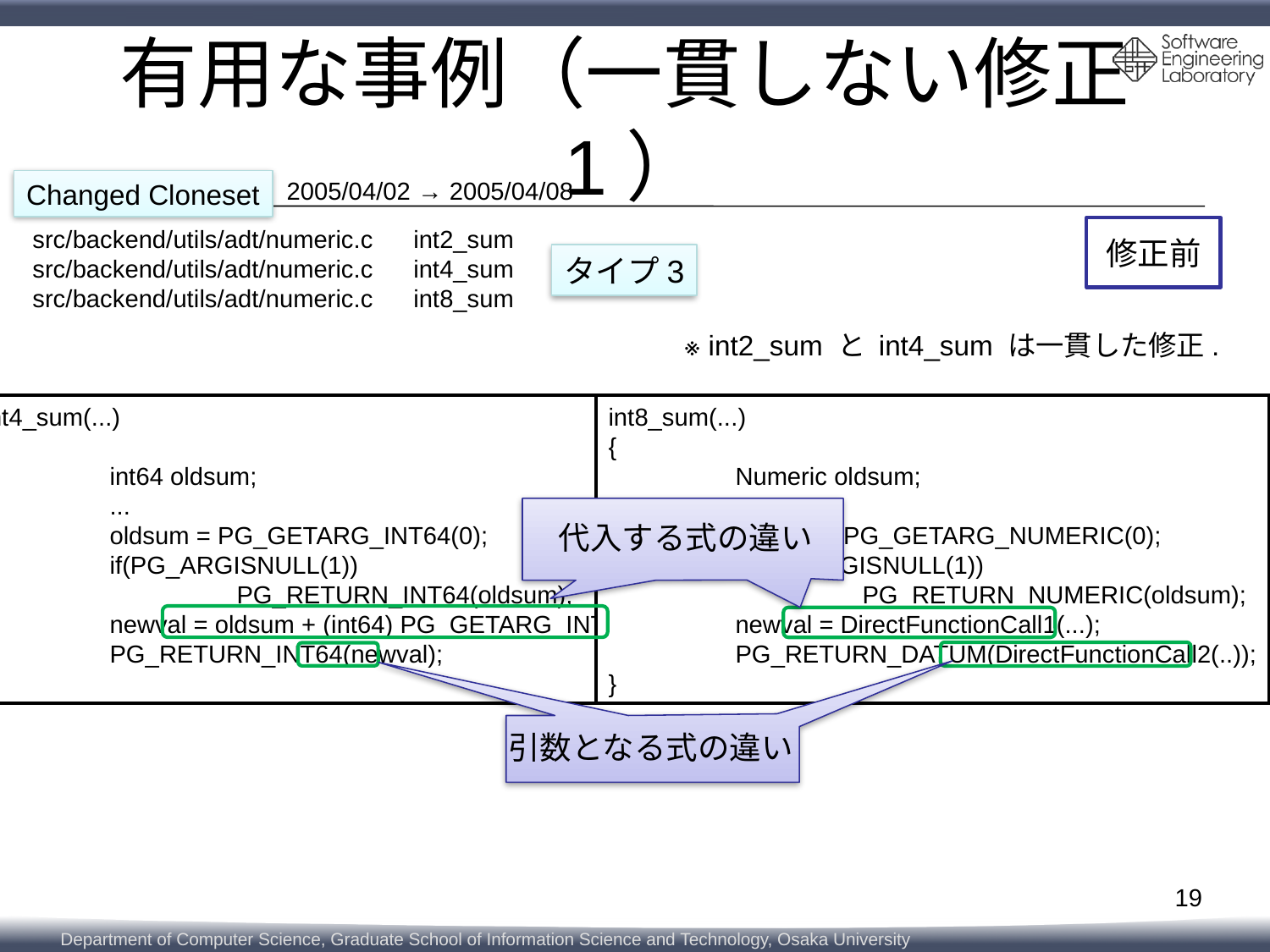

# 有用な事例（一貫しない修正1）
2005/04/02 → 2005/04/08
Changed Cloneset
src/backend/utils/adt/numeric.c	int2_sum
src/backend/utils/adt/numeric.c	int4_sum
src/backend/utils/adt/numeric.c	int8_sum
修正前
タイプ3
※ int2_sum と int4_sum は一貫した修正.
int8_sum(...)
{
	Numeric oldsum;
	...
	oldsum = PG_GETARG_NUMERIC(0);
	if(PG_ARGISNULL(1))
		PG_RETURN_NUMERIC(oldsum);
	newval = DirectFunctionCall1(...);
	PG_RETURN_DATUM(DirectFunctionCall2(..));
}
int4_sum(...)
{
	int64 oldsum;
	...
	oldsum = PG_GETARG_INT64(0);
	if(PG_ARGISNULL(1))
		PG_RETURN_INT64(oldsum);
	newval = oldsum + (int64) PG_GETARG_INT32(1);
	PG_RETURN_INT64(newval);
}

代入する式の違い

引数となる式の違い
19